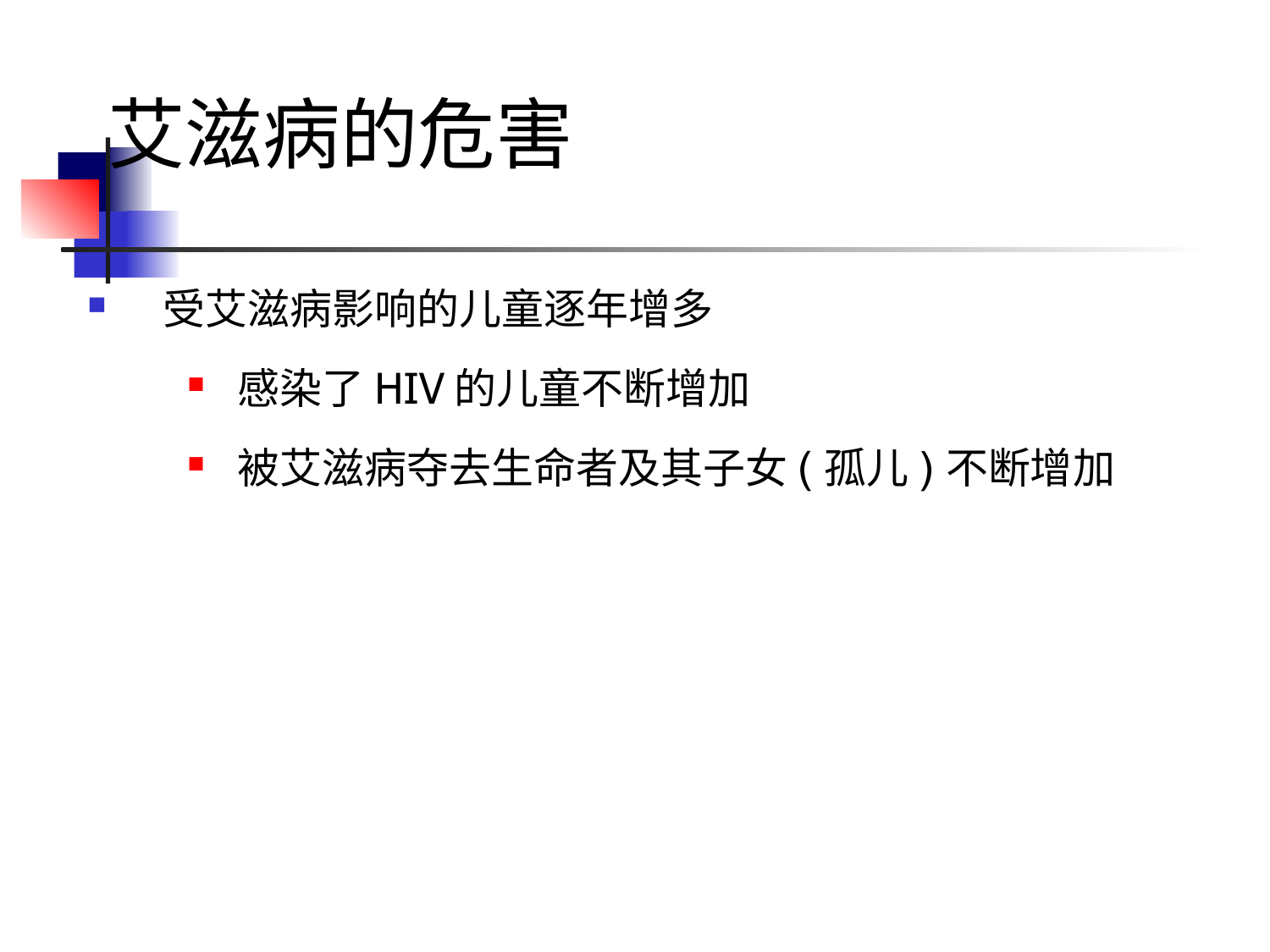

# 艾滋病的危害
受艾滋病影响的儿童逐年增多
感染了HIV的儿童不断增加
被艾滋病夺去生命者及其子女(孤儿)不断增加